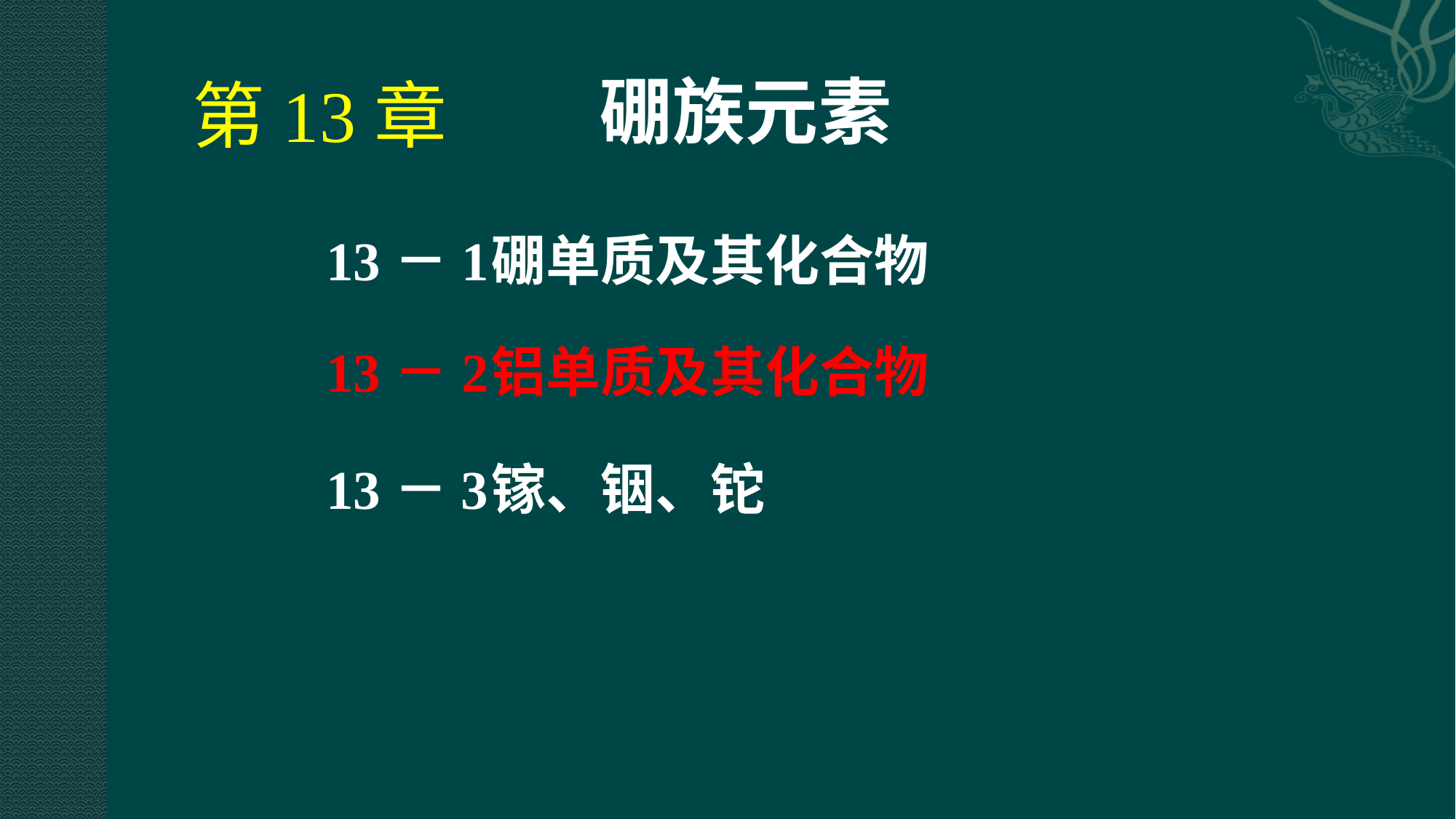

硼族元素
# 第13章
13－1	硼单质及其化合物
13－2	铝单质及其化合物
13－3	镓、铟、铊